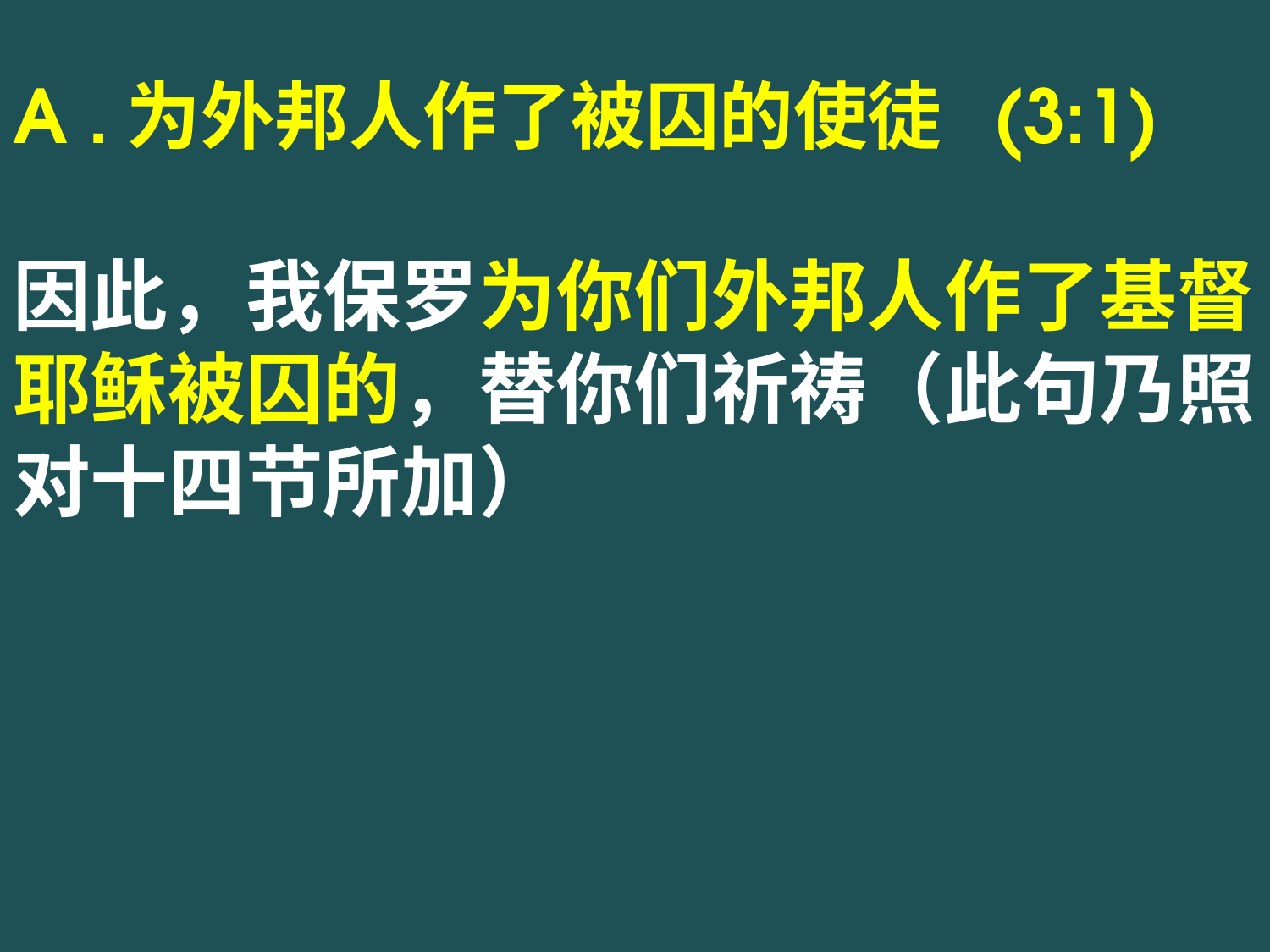

# A .为外邦人作了被囚的使徒  (3:1) 因此，我保罗为你们外邦人作了基督耶稣被囚的，替你们祈祷（此句乃照对十四节所加）